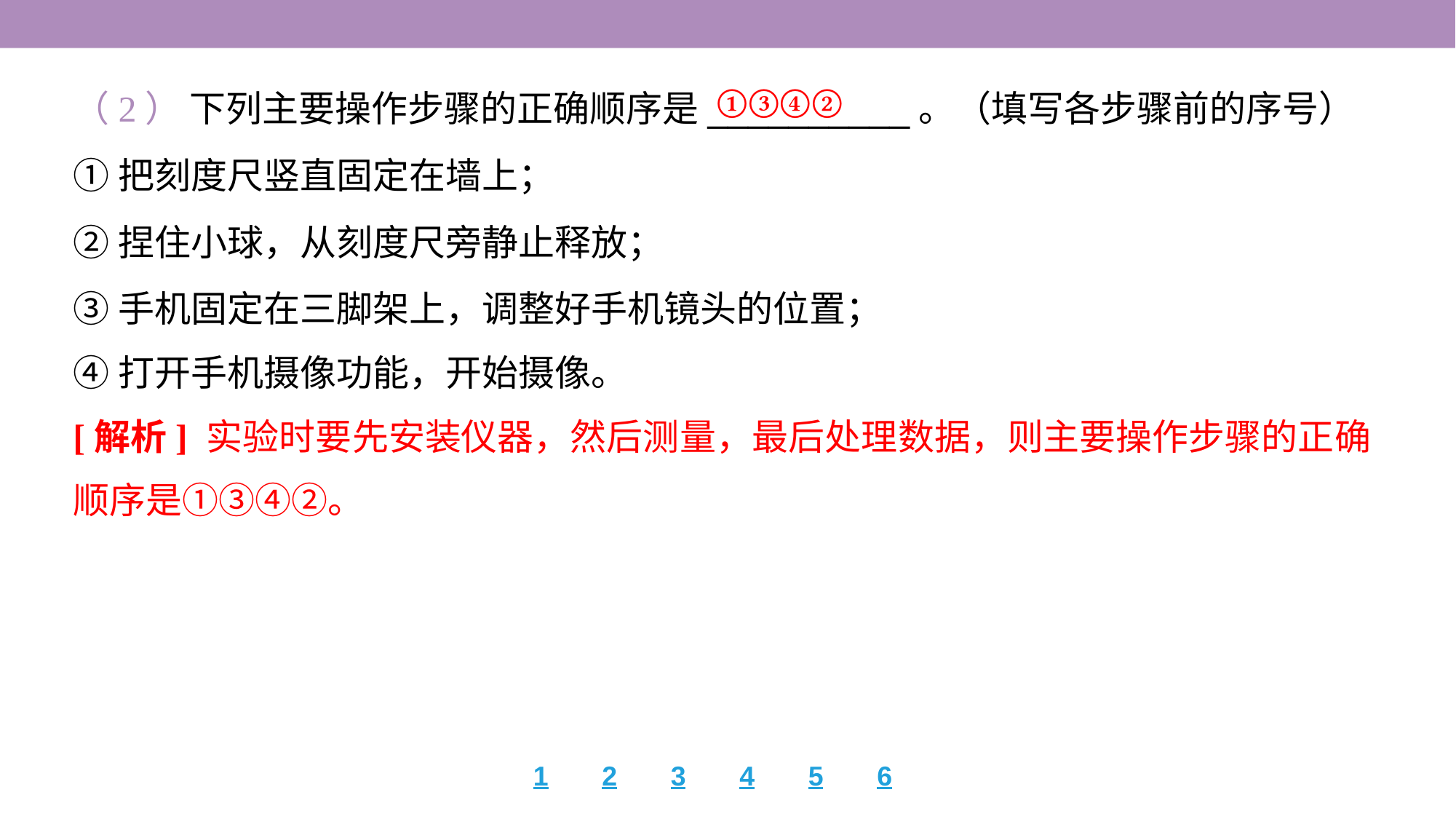

①③④②
（2） 下列主要操作步骤的正确顺序是__________。（填写各步骤前的序号）
①把刻度尺竖直固定在墙上；
②捏住小球，从刻度尺旁静止释放；
③手机固定在三脚架上，调整好手机镜头的位置；
④打开手机摄像功能，开始摄像。
[解析] 实验时要先安装仪器，然后测量，最后处理数据，则主要操作步骤的正确
顺序是①③④②。